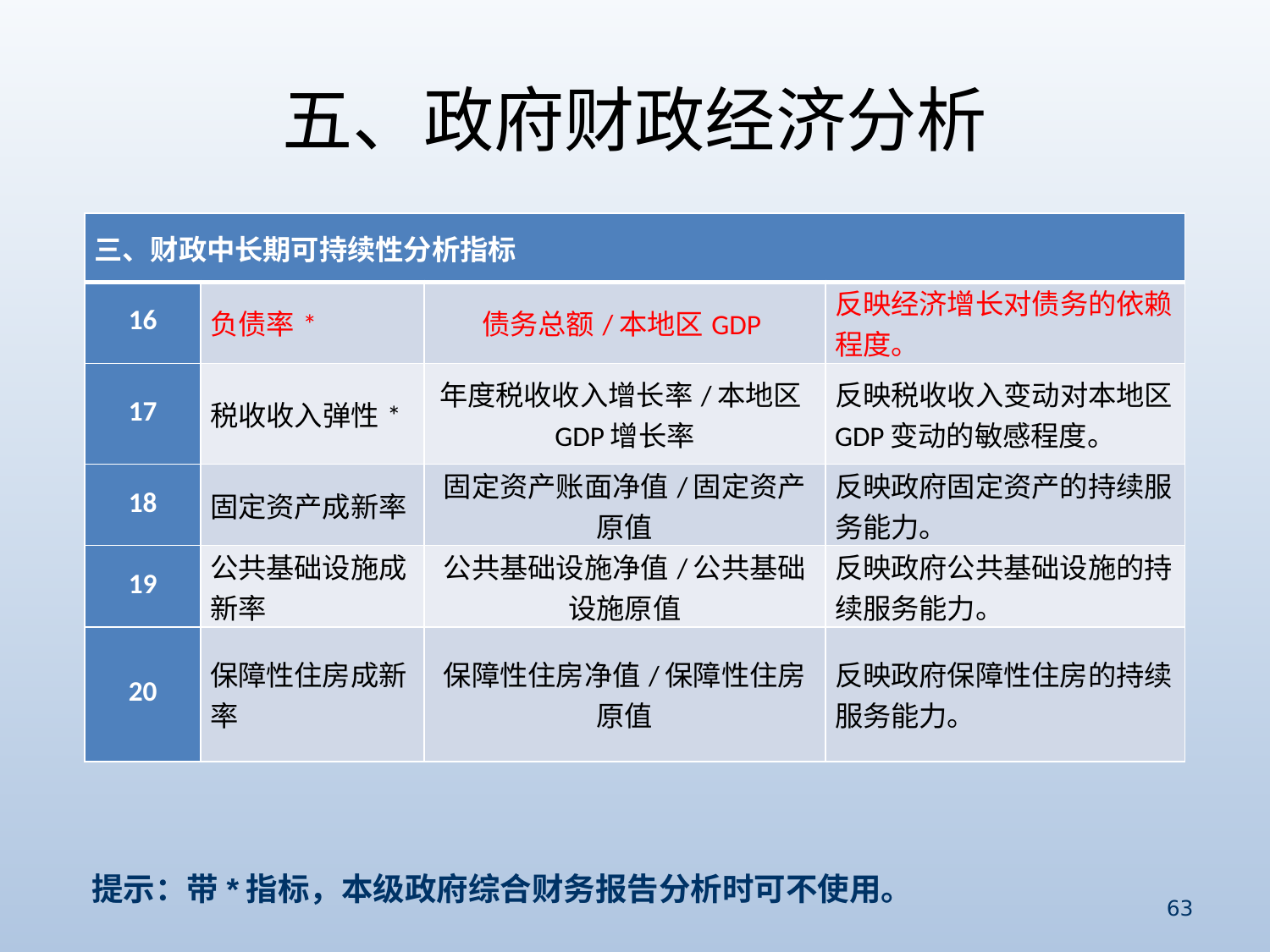

# 五、政府财政经济分析
| 三、财政中长期可持续性分析指标 |  |  |  |
| --- | --- | --- | --- |
| 16 | 负债率\* | 债务总额/本地区GDP | 反映经济增长对债务的依赖程度。 |
| 17 | 税收收入弹性\* | 年度税收收入增长率/本地区GDP增长率 | 反映税收收入变动对本地区GDP变动的敏感程度。 |
| 18 | 固定资产成新率 | 固定资产账面净值/固定资产原值 | 反映政府固定资产的持续服务能力。 |
| 19 | 公共基础设施成新率 | 公共基础设施净值/公共基础设施原值 | 反映政府公共基础设施的持续服务能力。 |
| 20 | 保障性住房成新率 | 保障性住房净值/保障性住房原值 | 反映政府保障性住房的持续服务能力。 |
提示：带*指标，本级政府综合财务报告分析时可不使用。
63